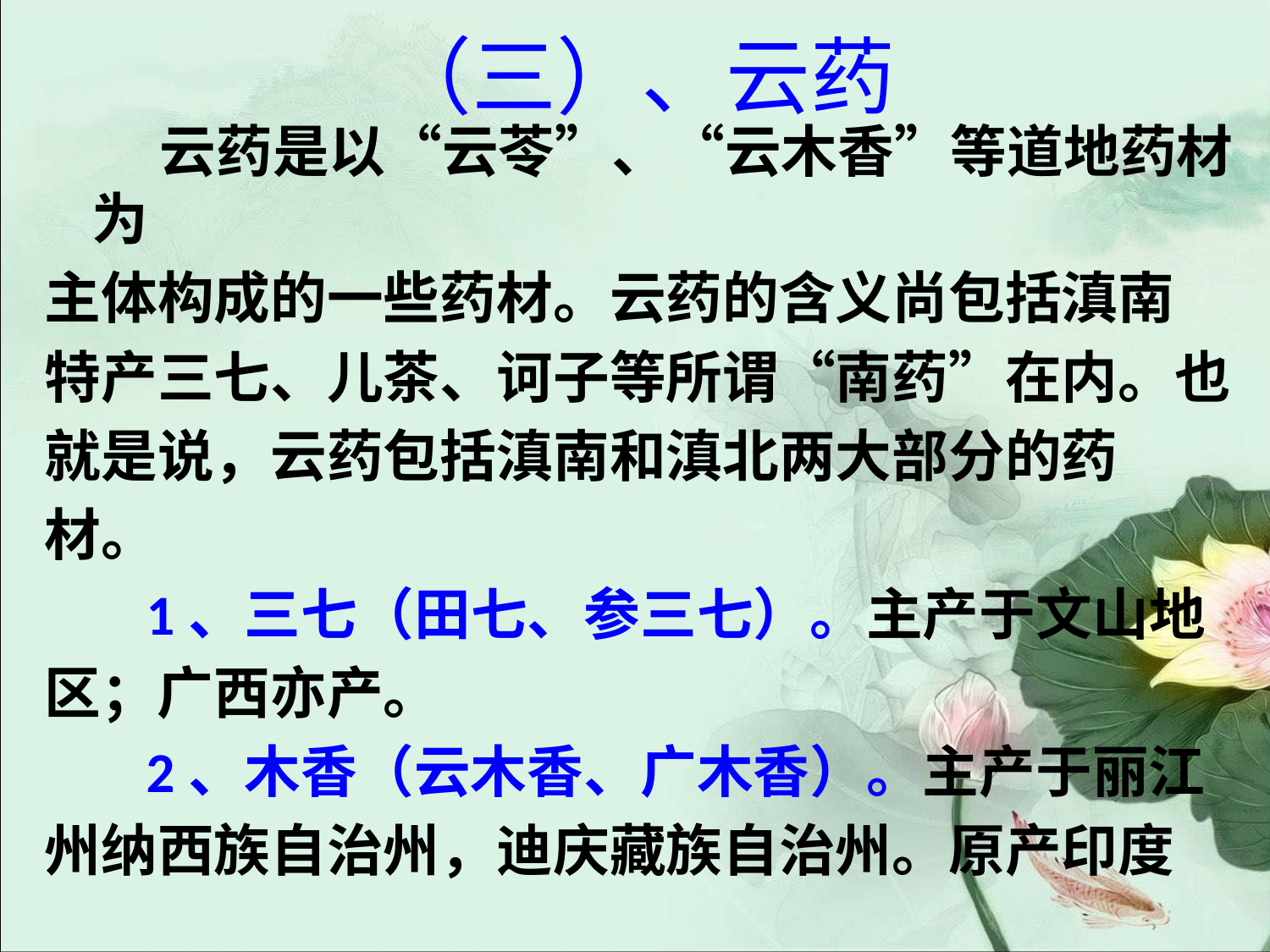

# （三）、云药
        云药是以“云苓”、“云木香”等道地药材为
主体构成的一些药材。云药的含义尚包括滇南
特产三七、儿茶、诃子等所谓“南药”在内。也
就是说，云药包括滇南和滇北两大部分的药
材。
        1、三七（田七、参三七）。主产于文山地
区；广西亦产。
        2、木香（云木香、广木香）。主产于丽江
州纳西族自治州，迪庆藏族自治州。原产印度